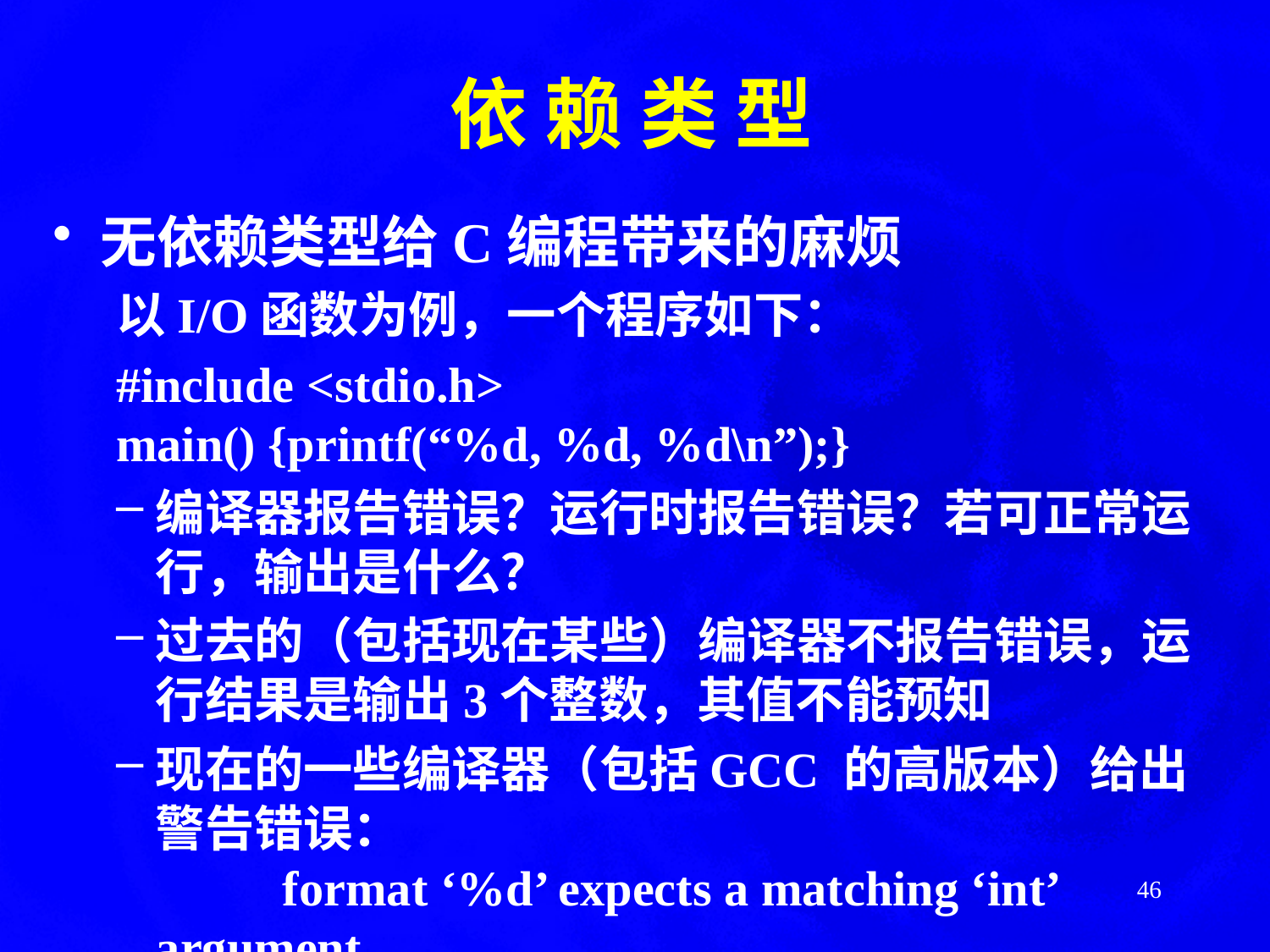

依 赖 类 型
无依赖类型给C编程带来的麻烦
以I/O函数为例，一个程序如下：
#include <stdio.h>
main() {printf(“%d, %d, %d\n”);}
编译器报告错误？运行时报告错误？若可正常运行，输出是什么？
过去的（包括现在某些）编译器不报告错误，运行结果是输出3个整数，其值不能预知
现在的一些编译器（包括GCC 的高版本）给出警告错误：
		format ‘%d’ expects a matching ‘int’ argument

46